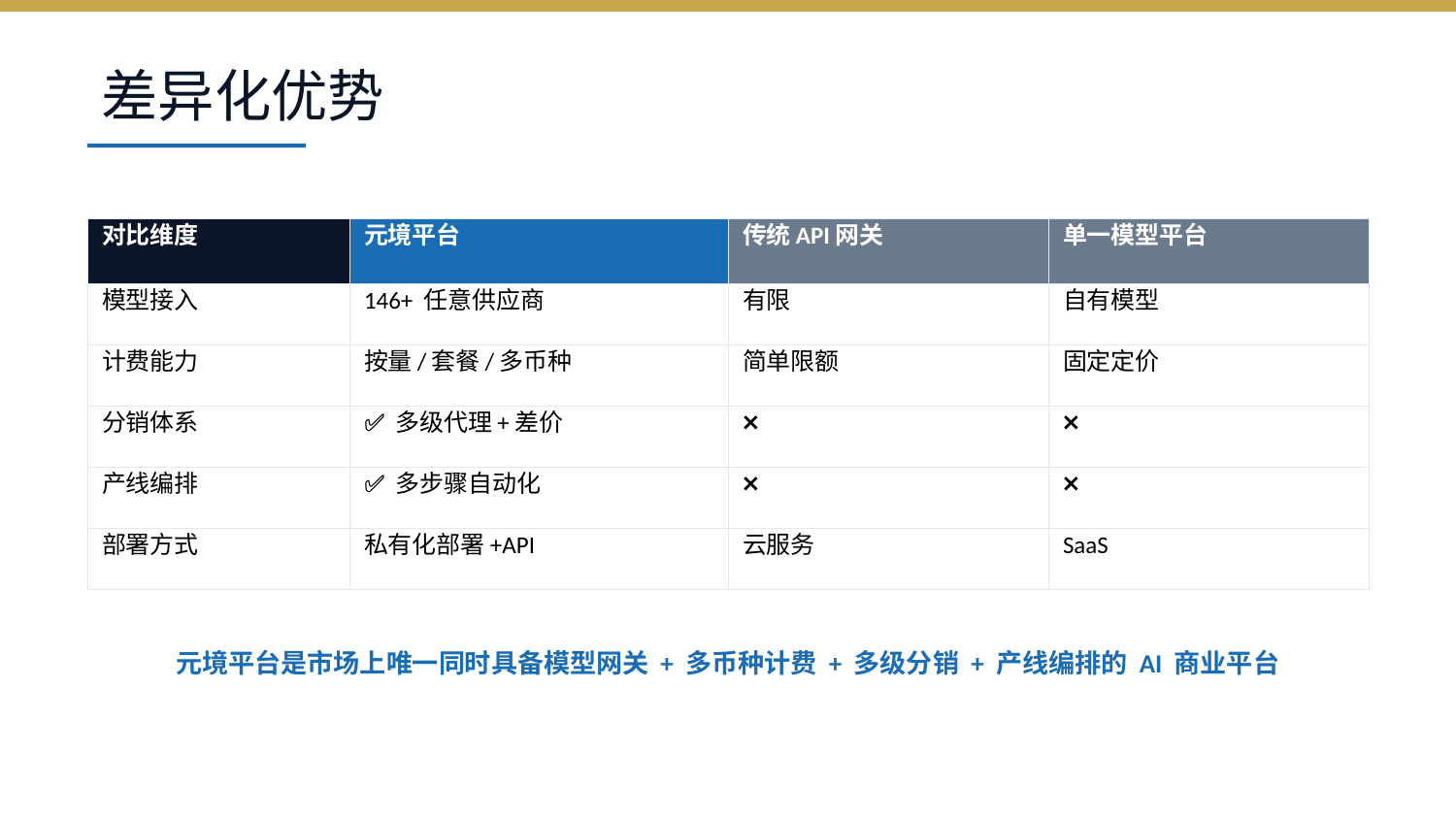

差异化优势

| 对比维度 | 元境平台 | 传统API网关 | 单一模型平台 |
| --- | --- | --- | --- |
| 模型接入 | 146+ 任意供应商 | 有限 | 自有模型 |
| 计费能力 | 按量/套餐/多币种 | 简单限额 | 固定定价 |
| 分销体系 | ✅ 多级代理+差价 | ❌ | ❌ |
| 产线编排 | ✅ 多步骤自动化 | ❌ | ❌ |
| 部署方式 | 私有化部署+API | 云服务 | SaaS |
元境平台是市场上唯一同时具备模型网关 + 多币种计费 + 多级分销 + 产线编排的 AI 商业平台